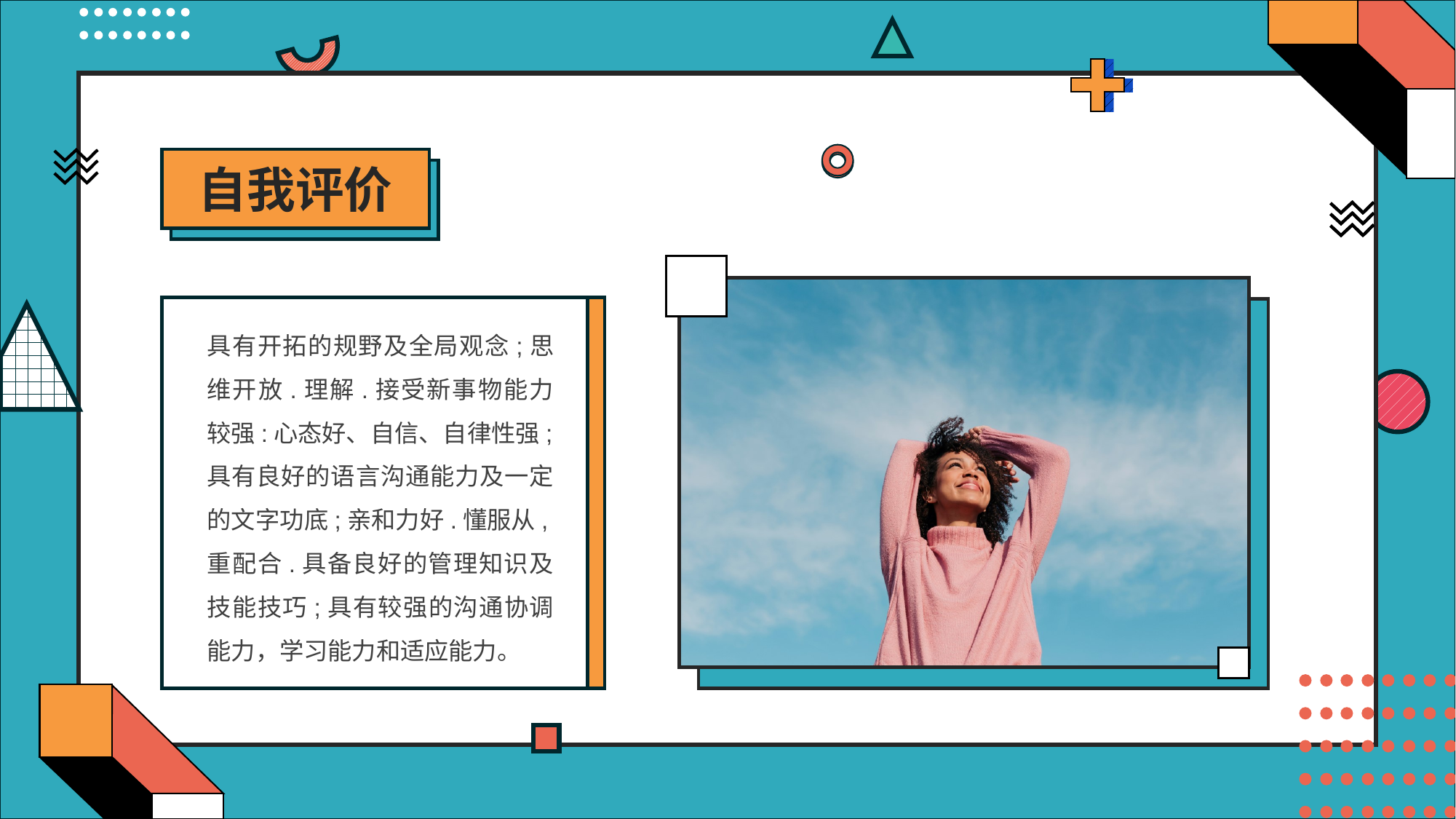

自我评价

具有开拓的规野及全局观念;思维开放.理解.接受新事物能力较强:心态好、自信、自律性强;具有良好的语言沟通能力及一定的文字功底;亲和力好.懂服从,重配合.具备良好的管理知识及技能技巧;具有较强的沟通协调能力，学习能力和适应能力。